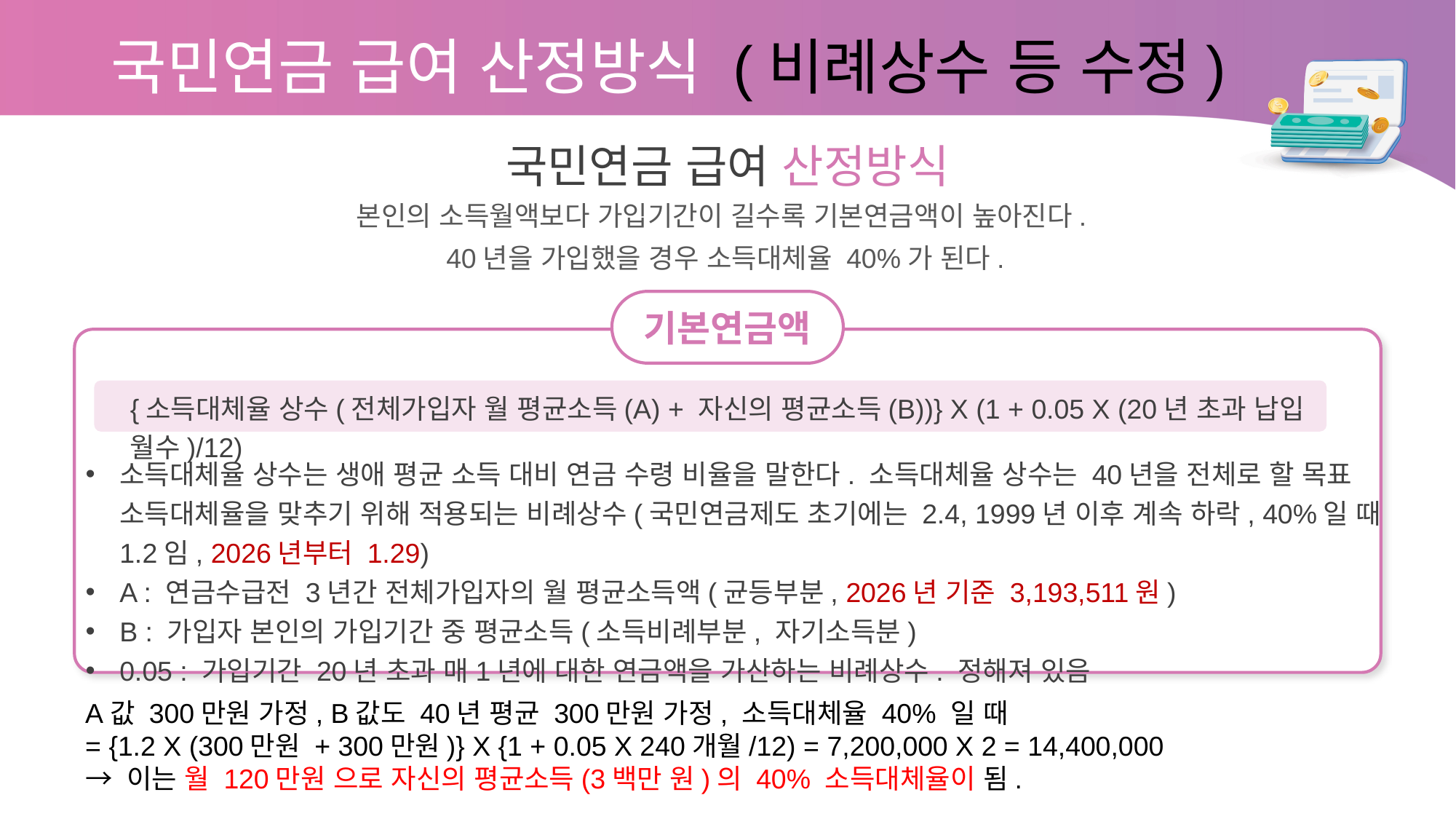

국민연금 급여 산정방식 (비례상수 등 수정)
국민연금 급여 산정방식
본인의 소득월액보다 가입기간이 길수록 기본연금액이 높아진다.
40년을 가입했을 경우 소득대체율 40%가 된다.
기본연금액

{소득대체율 상수(전체가입자 월 평균소득(A) + 자신의 평균소득(B))} X (1 + 0.05 X (20년 초과 납입 월수)/12)

소득대체율 상수는 생애 평균 소득 대비 연금 수령 비율을 말한다. 소득대체율 상수는 40년을 전체로 할 목표
소득대체율을 맞추기 위해 적용되는 비례상수(국민연금제도 초기에는 2.4, 1999년 이후 계속 하락, 40%일 때 1.2임, 2026년부터 1.29)
A : 연금수급전 3년간 전체가입자의 월 평균소득액(균등부분, 2026년 기준 3,193,511원)
B : 가입자 본인의 가입기간 중 평균소득(소득비례부분, 자기소득분)
0.05 : 가입기간 20년 초과 매1년에 대한 연금액을 가산하는 비례상수. 정해져 있음
A값 300만원 가정, B값도 40년 평균 300만원 가정, 소득대체율 40% 일 때
= {1.2 X (300만원 + 300만원)} X {1 + 0.05 X 240개월/12) = 7,200,000 X 2 = 14,400,000
→ 이는 월 120만원 으로 자신의 평균소득(3백만 원)의 40% 소득대체율이 됨.